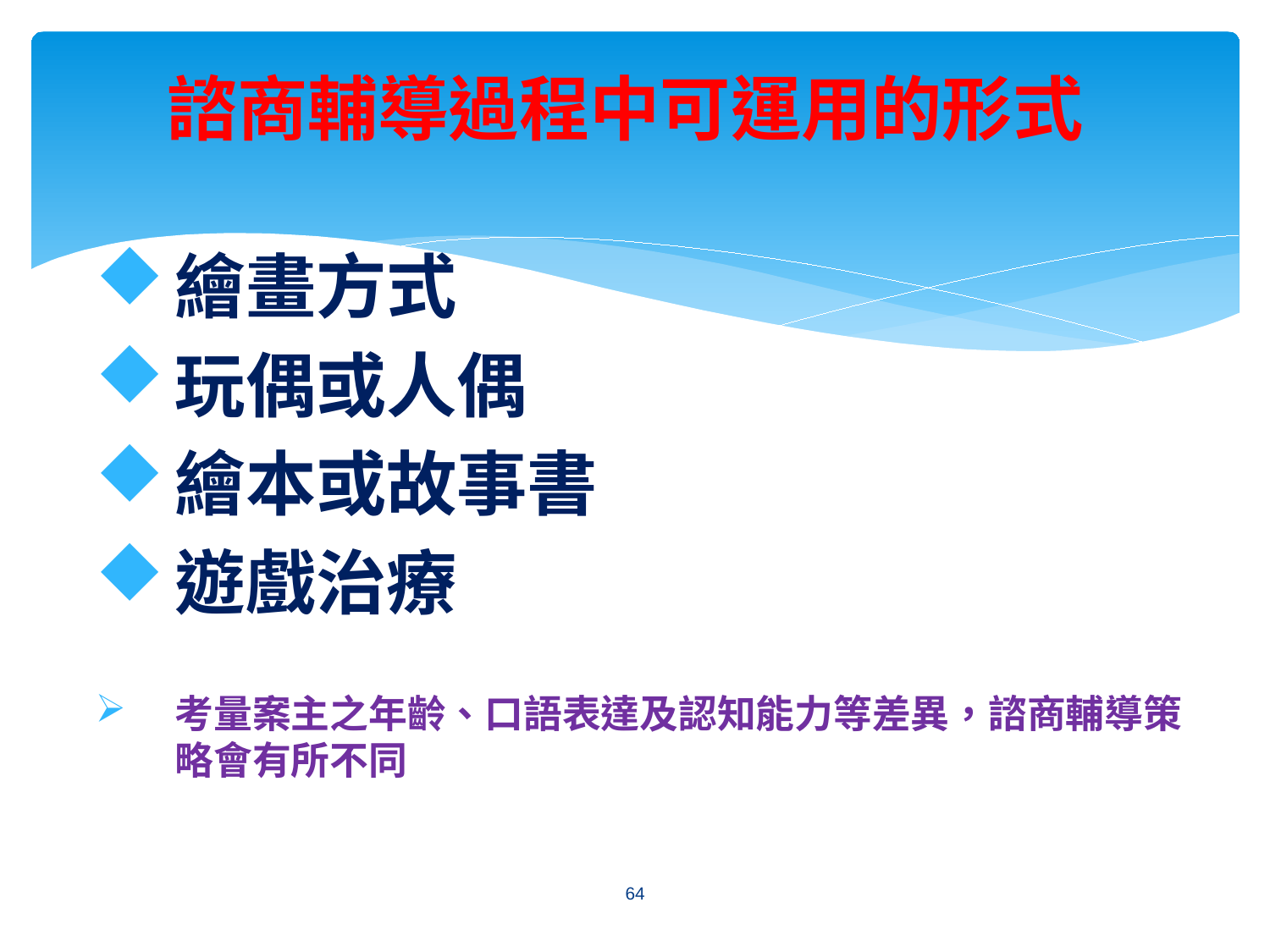

# 諮商輔導過程中可運用的形式
繪畫方式
玩偶或人偶
繪本或故事書
遊戲治療

考量案主之年齡、口語表達及認知能力等差異，諮商輔導策略會有所不同
64